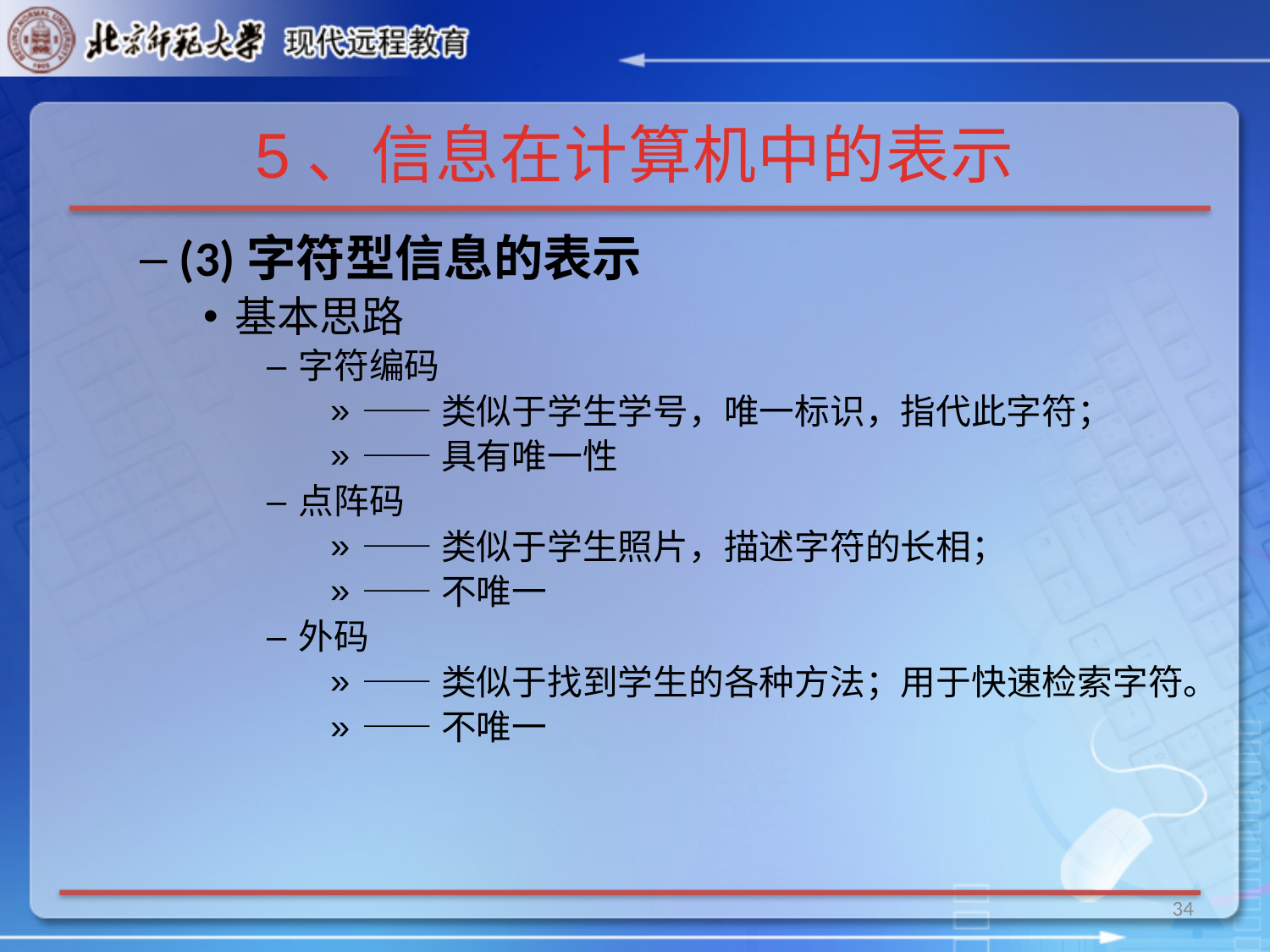

# 5、信息在计算机中的表示
(3)字符型信息的表示
基本思路
字符编码
——类似于学生学号，唯一标识，指代此字符；
——具有唯一性
点阵码
——类似于学生照片，描述字符的长相；
——不唯一
外码
——类似于找到学生的各种方法；用于快速检索字符。
——不唯一
34